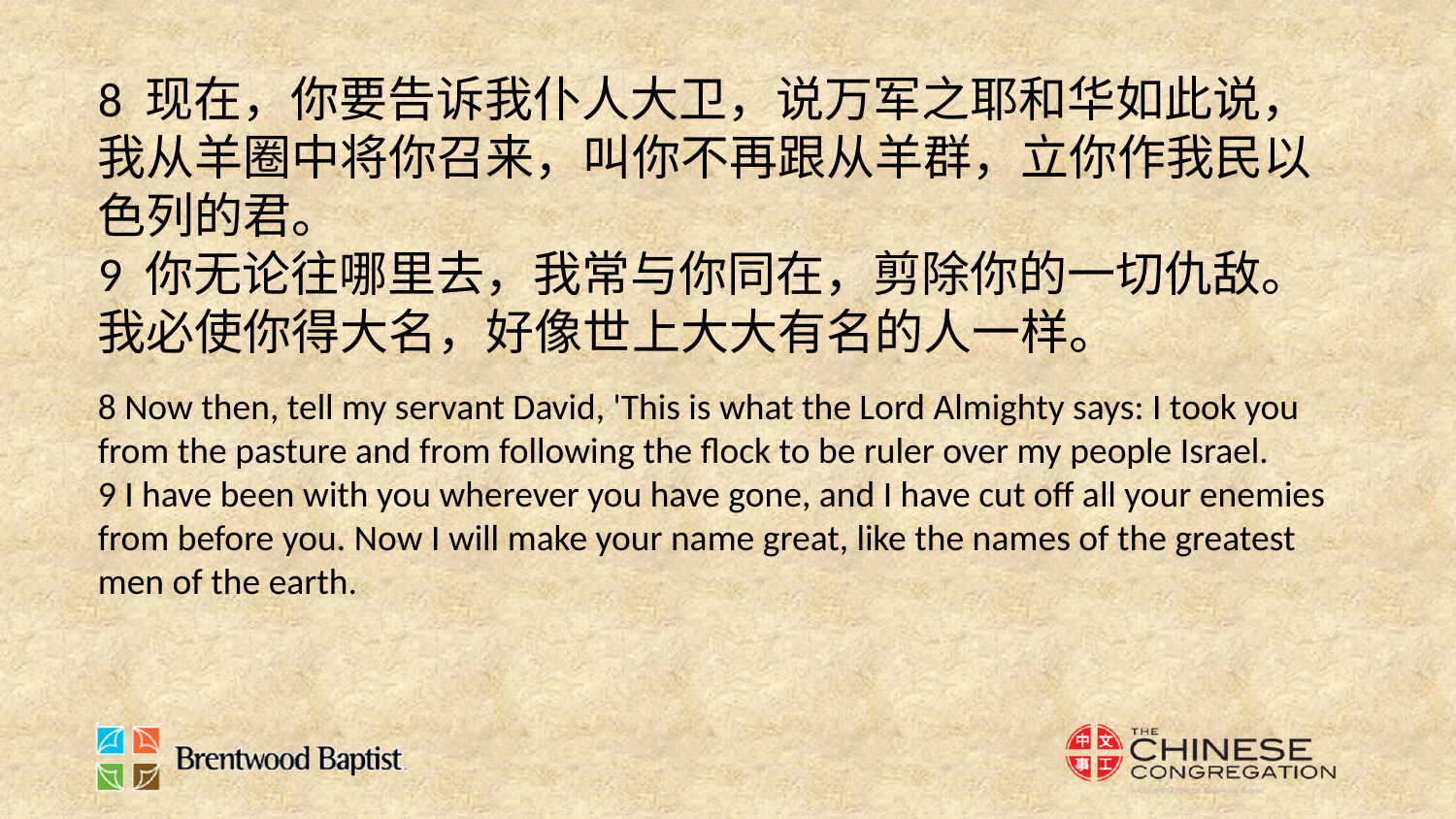

8 现在，你要告诉我仆人大卫，说万军之耶和华如此说，我从羊圈中将你召来，叫你不再跟从羊群，立你作我民以色列的君。
9 你无论往哪里去，我常与你同在，剪除你的一切仇敌。我必使你得大名，好像世上大大有名的人一样。

8 Now then, tell my servant David, 'This is what the Lord Almighty says: I took you from the pasture and from following the flock to be ruler over my people Israel.
9 I have been with you wherever you have gone, and I have cut off all your enemies from before you. Now I will make your name great, like the names of the greatest men of the earth.